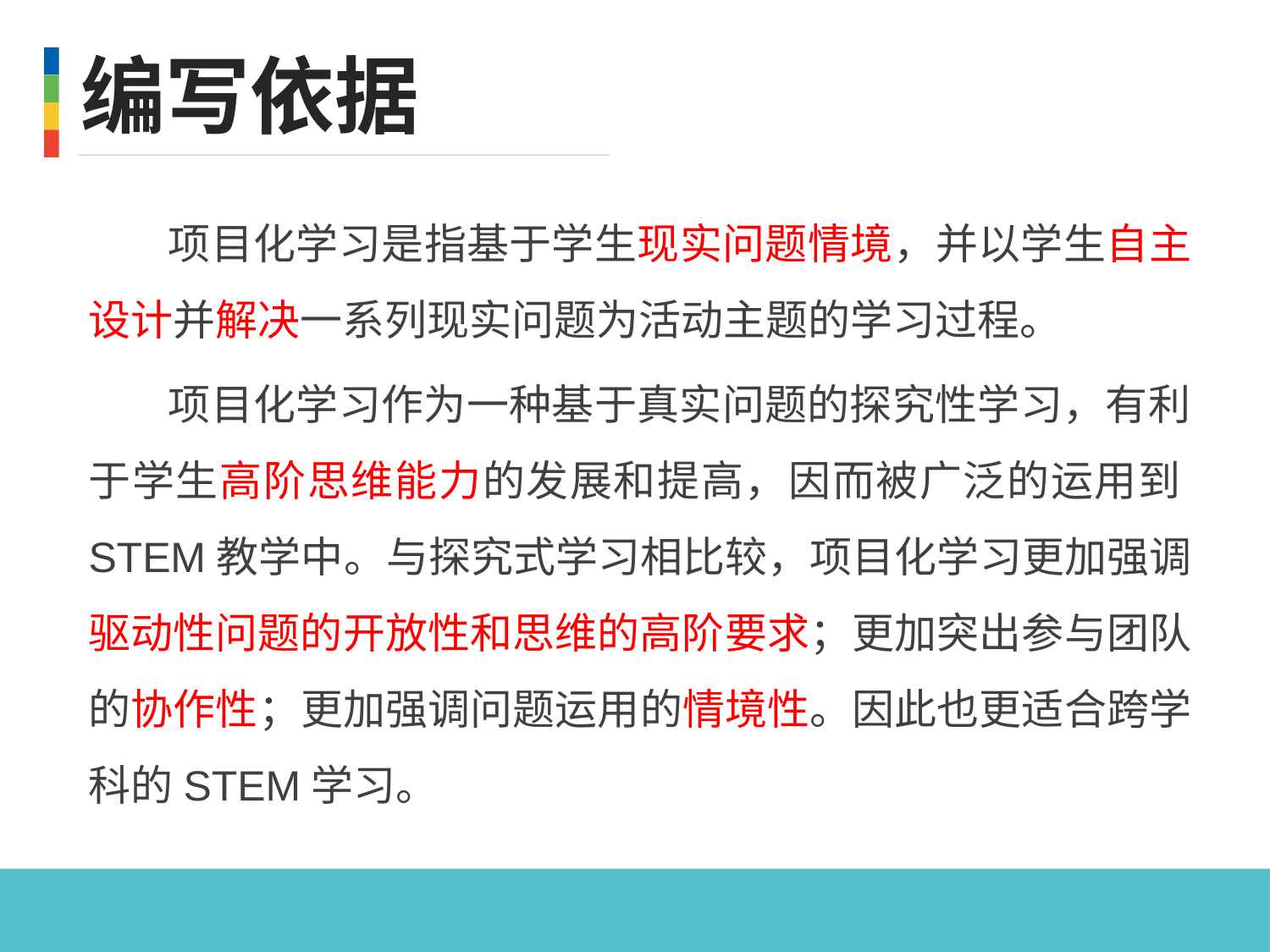

编写依据

       项目化学习是指基于学生现实问题情境，并以学生自主设计并解决一系列现实问题为活动主题的学习过程。
       项目化学习作为一种基于真实问题的探究性学习，有利于学生高阶思维能力的发展和提高，因而被广泛的运用到STEM教学中。与探究式学习相比较，项目化学习更加强调驱动性问题的开放性和思维的高阶要求；更加突出参与团队的协作性；更加强调问题运用的情境性。因此也更适合跨学科的STEM学习。